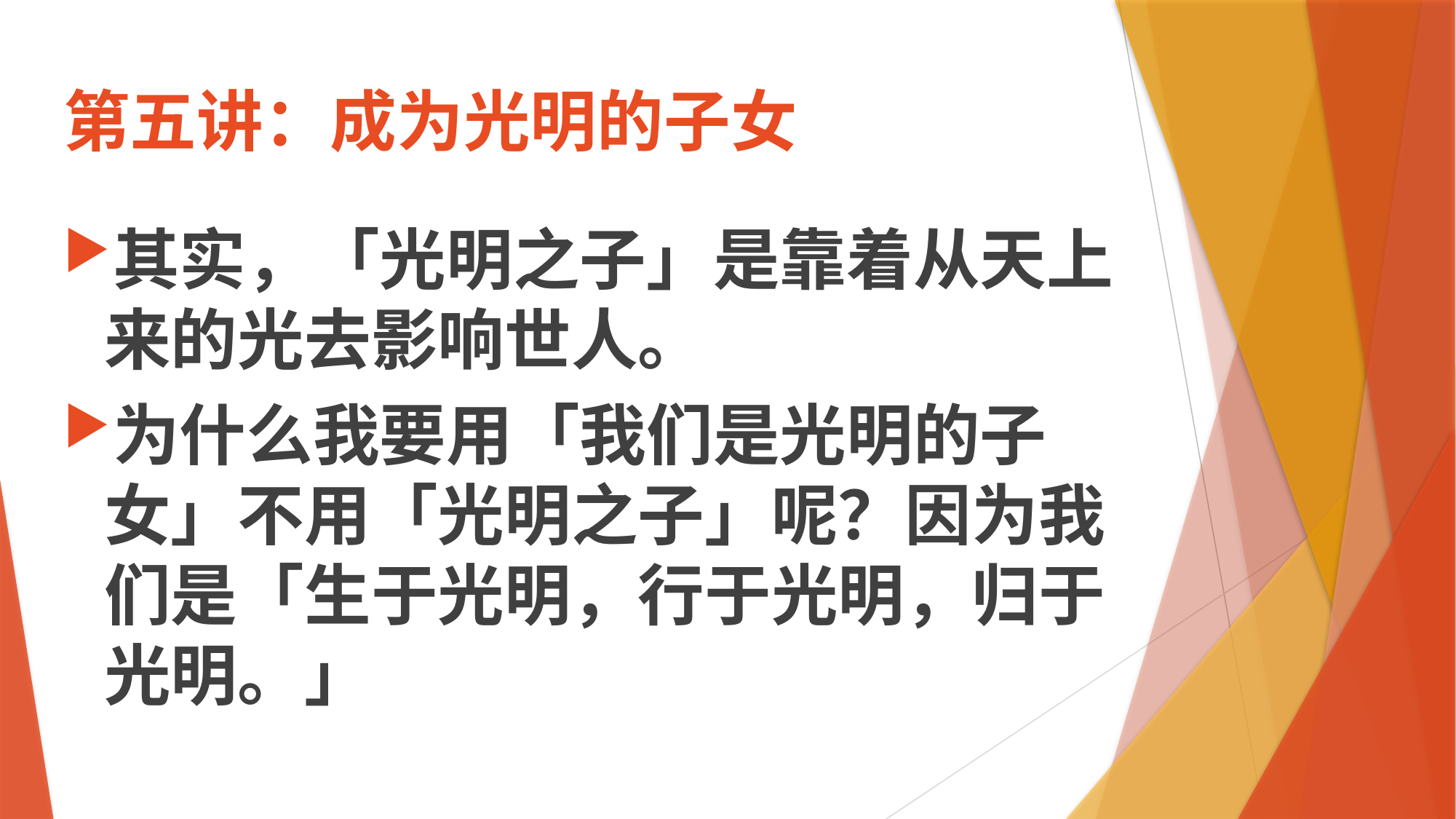

# 第五讲：成为光明的子女
其实，「光明之子」是靠着从天上来的光去影响世人。
为什么我要用「我们是光明的子女」不用「光明之子」呢？因为我们是「生于光明，行于光明，归于光明。」